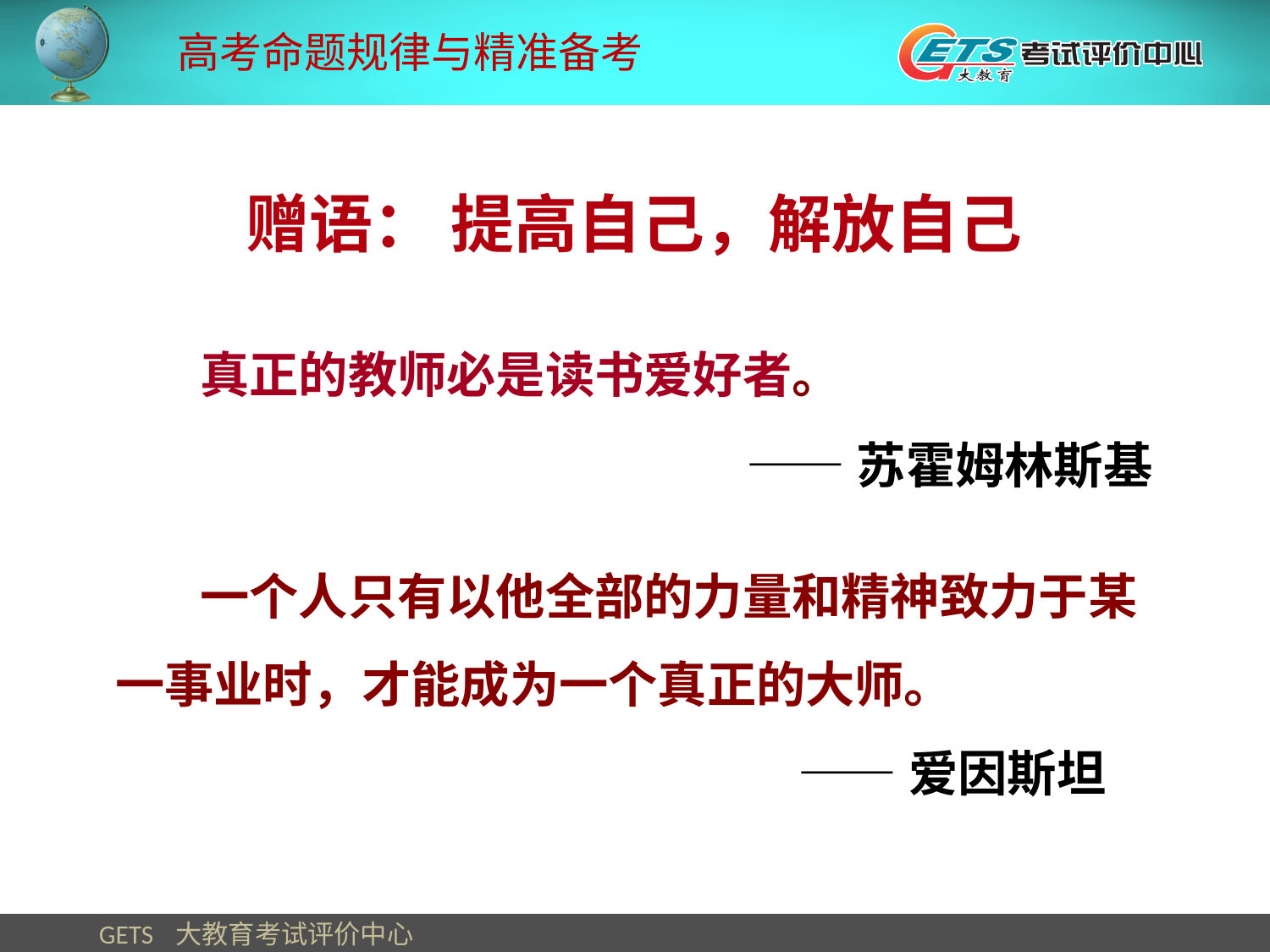

高考命题规律与精准备考
赠语： 提高自己，解放自己
真正的教师必是读书爱好者。
                                             ——苏霍姆林斯基
一个人只有以他全部的力量和精神致力于某一事业时，才能成为一个真正的大师。
                                                     ——爱因斯坦